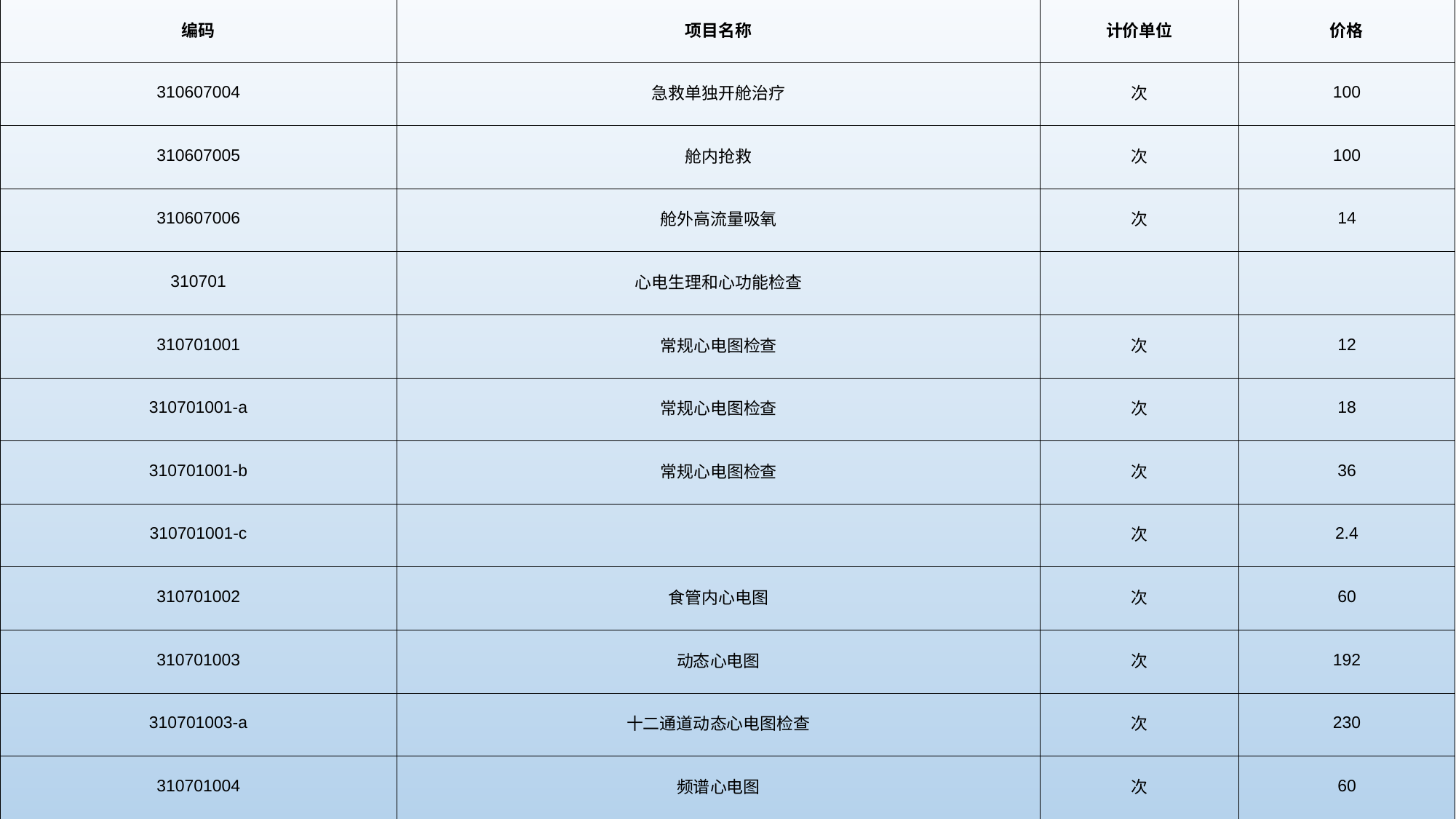

| 编码 | 项目名称 | 计价单位 | 价格 |
| --- | --- | --- | --- |
| 310607004 | 急救单独开舱治疗 | 次 | 100 |
| 310607005 | 舱内抢救 | 次 | 100 |
| 310607006 | 舱外高流量吸氧 | 次 | 14 |
| 310701 | 心电生理和心功能检查 |  |  |
| 310701001 | 常规心电图检查 | 次 | 12 |
| 310701001-a | 常规心电图检查 | 次 | 18 |
| 310701001-b | 常规心电图检查 | 次 | 36 |
| 310701001-c |  | 次 | 2.4 |
| 310701002 | 食管内心电图 | 次 | 60 |
| 310701003 | 动态心电图 | 次 | 192 |
| 310701003-a | 十二通道动态心电图检查 | 次 | 230 |
| 310701004 | 频谱心电图 | 次 | 60 |